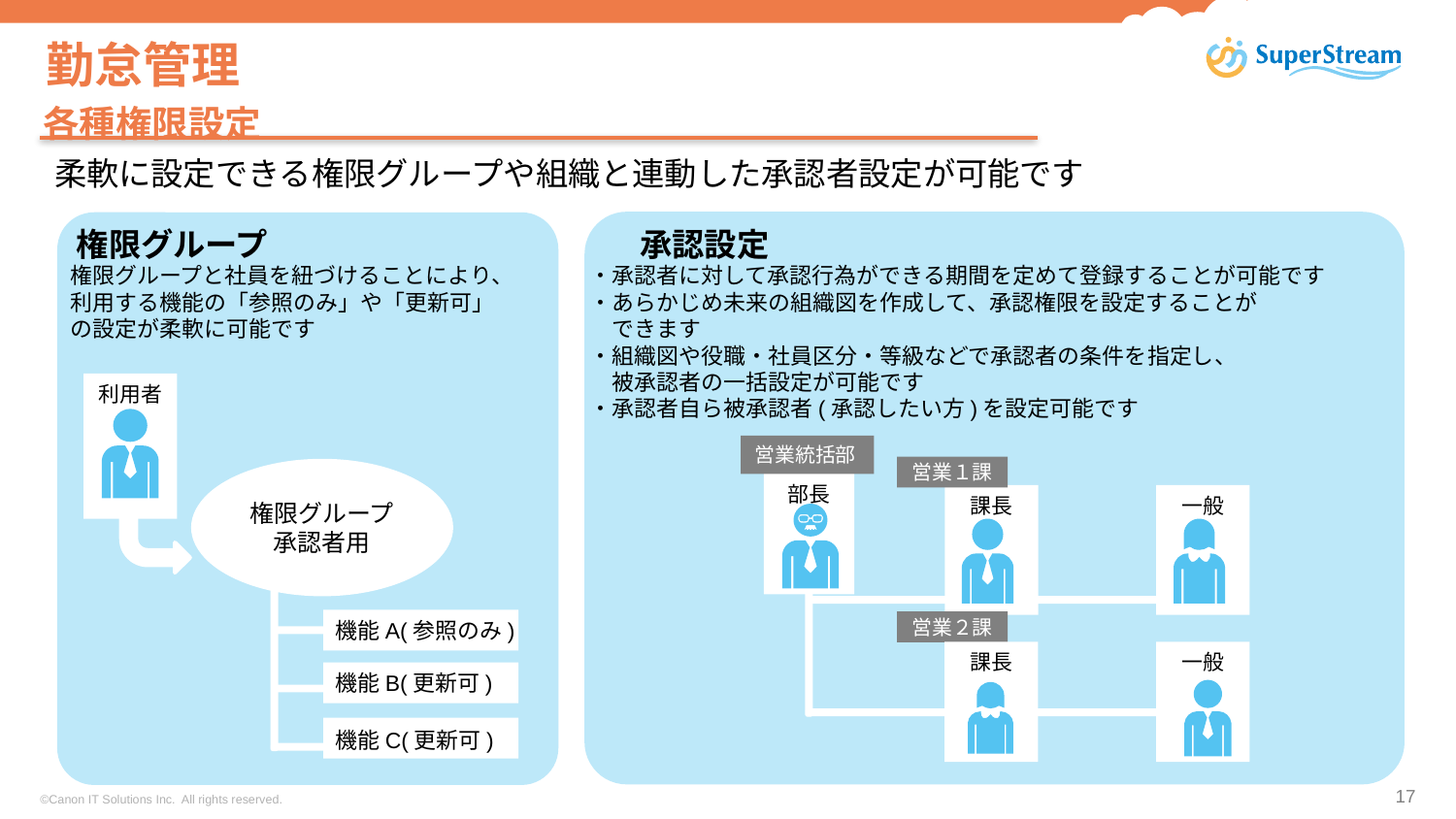

# 勤怠管理
各種権限設定

柔軟に設定できる権限グループや組織と連動した承認者設定が可能です

権限グループ
承認設定
権限グループと社員を紐づけることにより、
利用する機能の「参照のみ」や「更新可」
の設定が柔軟に可能です
・承認者に対して承認行為ができる期間を定めて登録することが可能です
・あらかじめ未来の組織図を作成して、承認権限を設定することが
　できます
・組織図や役職・社員区分・等級などで承認者の条件を指定し、
　被承認者の一括設定が可能です
・承認者自ら被承認者(承認したい方)を設定可能です
利用者

営業統括部
営業１課
権限グループ
承認者用
部長
一般
課長

機能A(参照のみ)

営業２課

課長
一般

機能B(更新可)

機能C(更新可)

©Canon IT Solutions Inc.  All rights reserved.
17